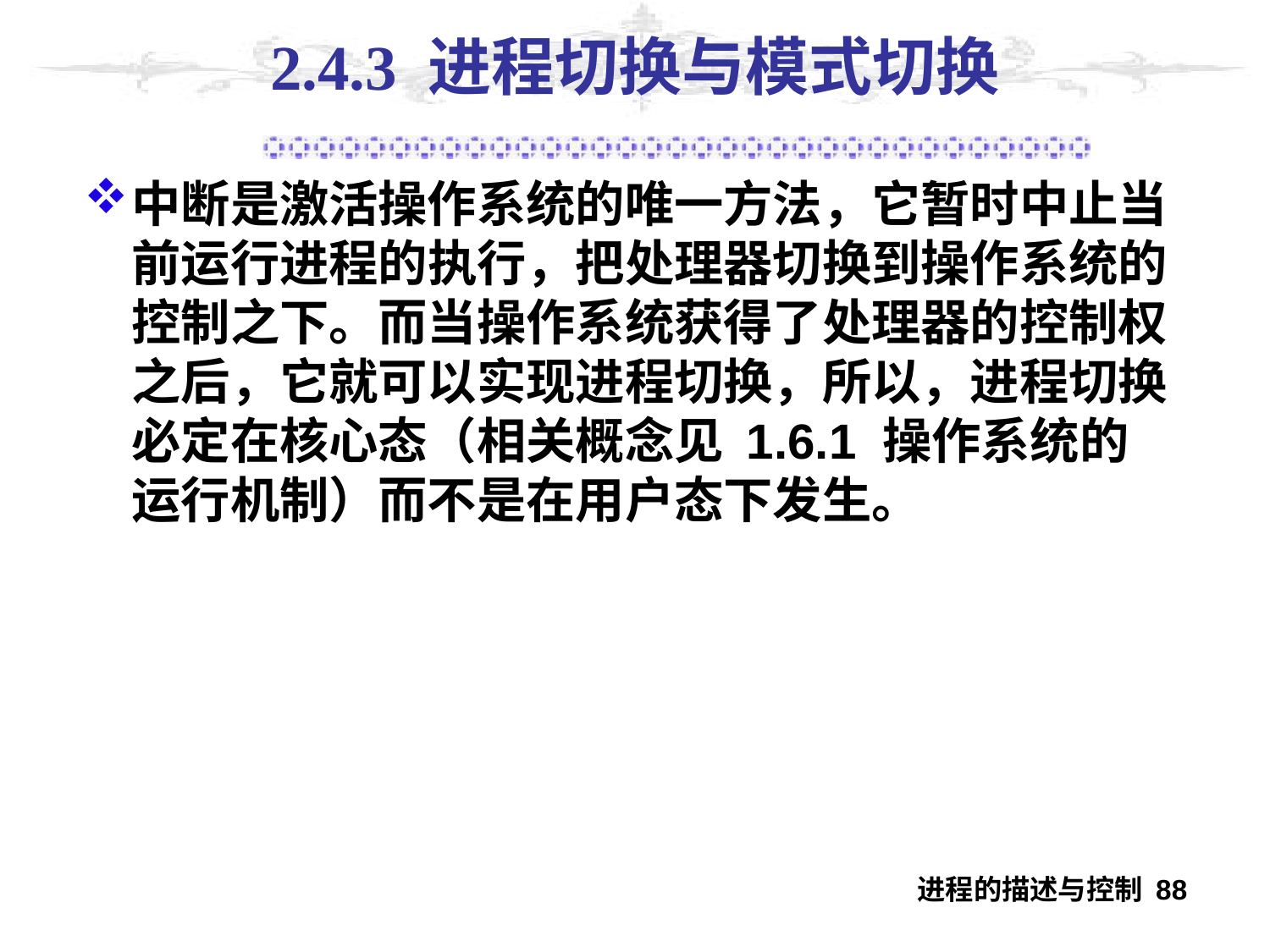

# 2.4.3 进程切换与模式切换
中断是激活操作系统的唯一方法，它暂时中止当前运行进程的执行，把处理器切换到操作系统的控制之下。而当操作系统获得了处理器的控制权之后，它就可以实现进程切换，所以，进程切换必定在核心态（相关概念见 1.6.1 操作系统的运行机制）而不是在用户态下发生。